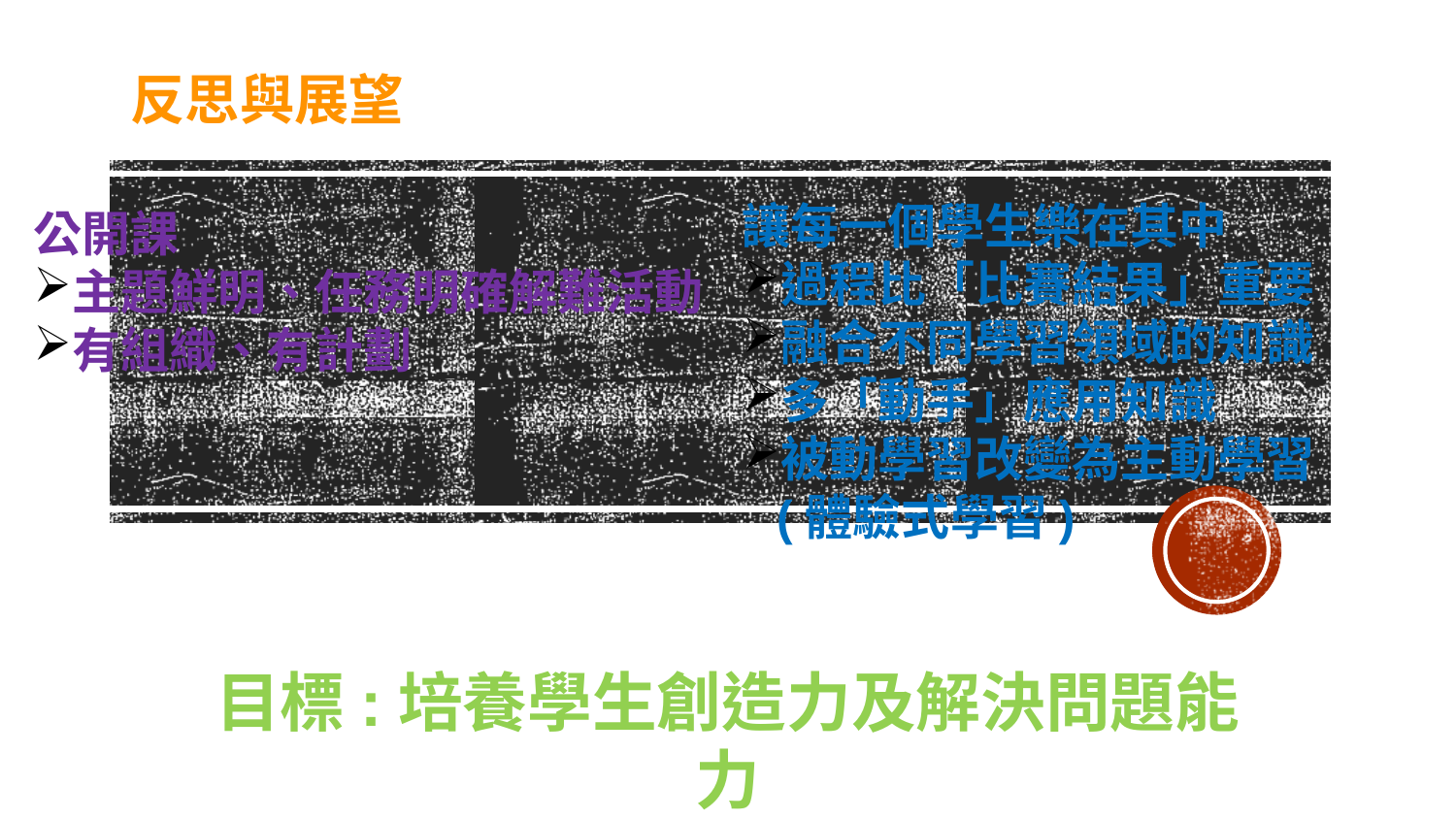

反思與展望
讓每一個學生樂在其中
過程比「比賽結果」重要
融合不同學習領域的知識
多「動手」應用知識
被動學習改變為主動學習(體驗式學習)
公開課
主題鮮明、任務明確解難活動
有組織、有計劃
目標:培養學生創造力及解決問題能力
#